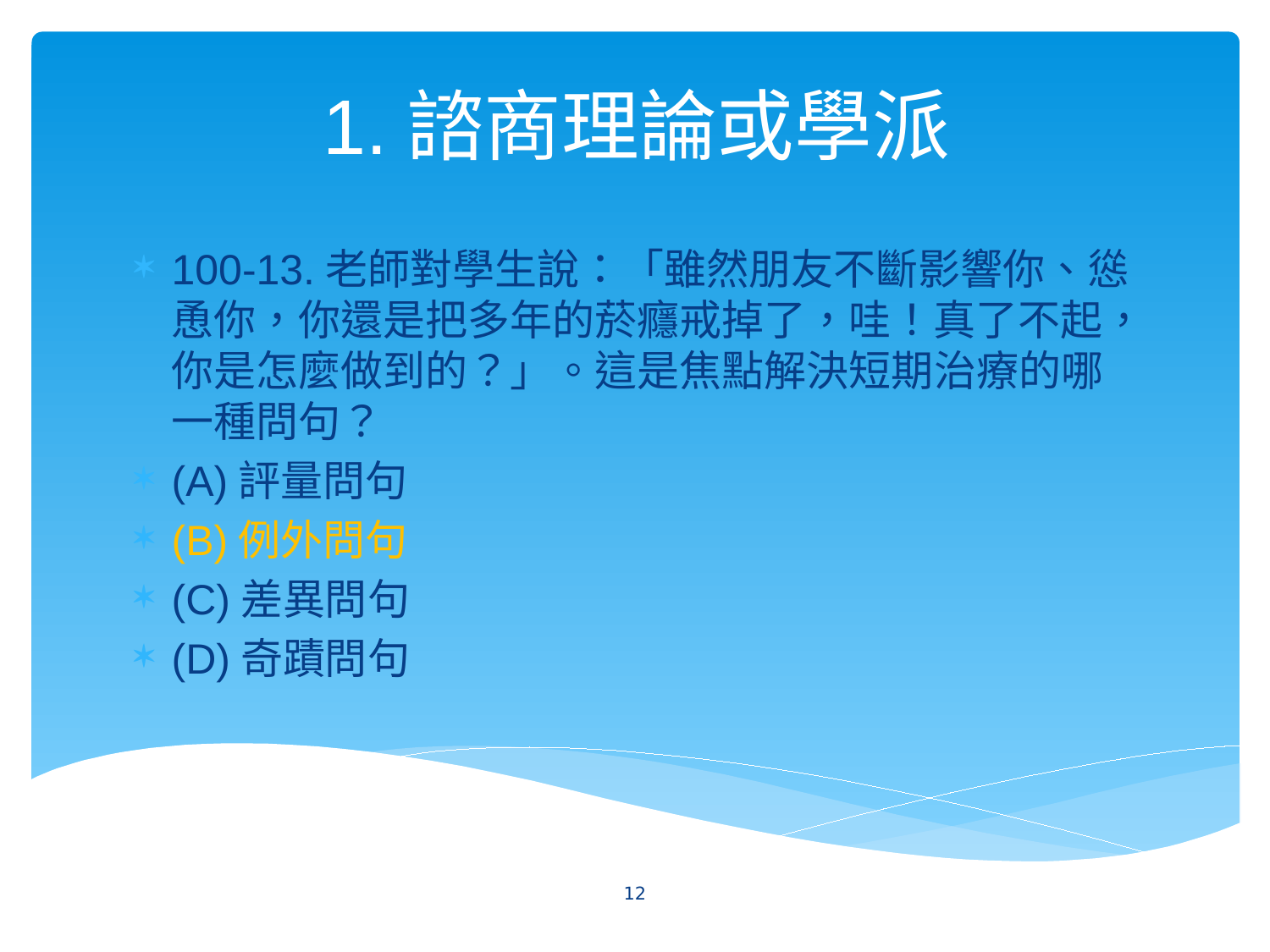

1.諮商理論或學派
100-13.老師對學生說：「雖然朋友不斷影響你、慫恿你，你還是把多年的菸癮戒掉了，哇！真了不起，你是怎麼做到的？」。這是焦點解決短期治療的哪一種問句？
(A)評量問句
(B)例外問句
(C)差異問句
(D)奇蹟問句

12